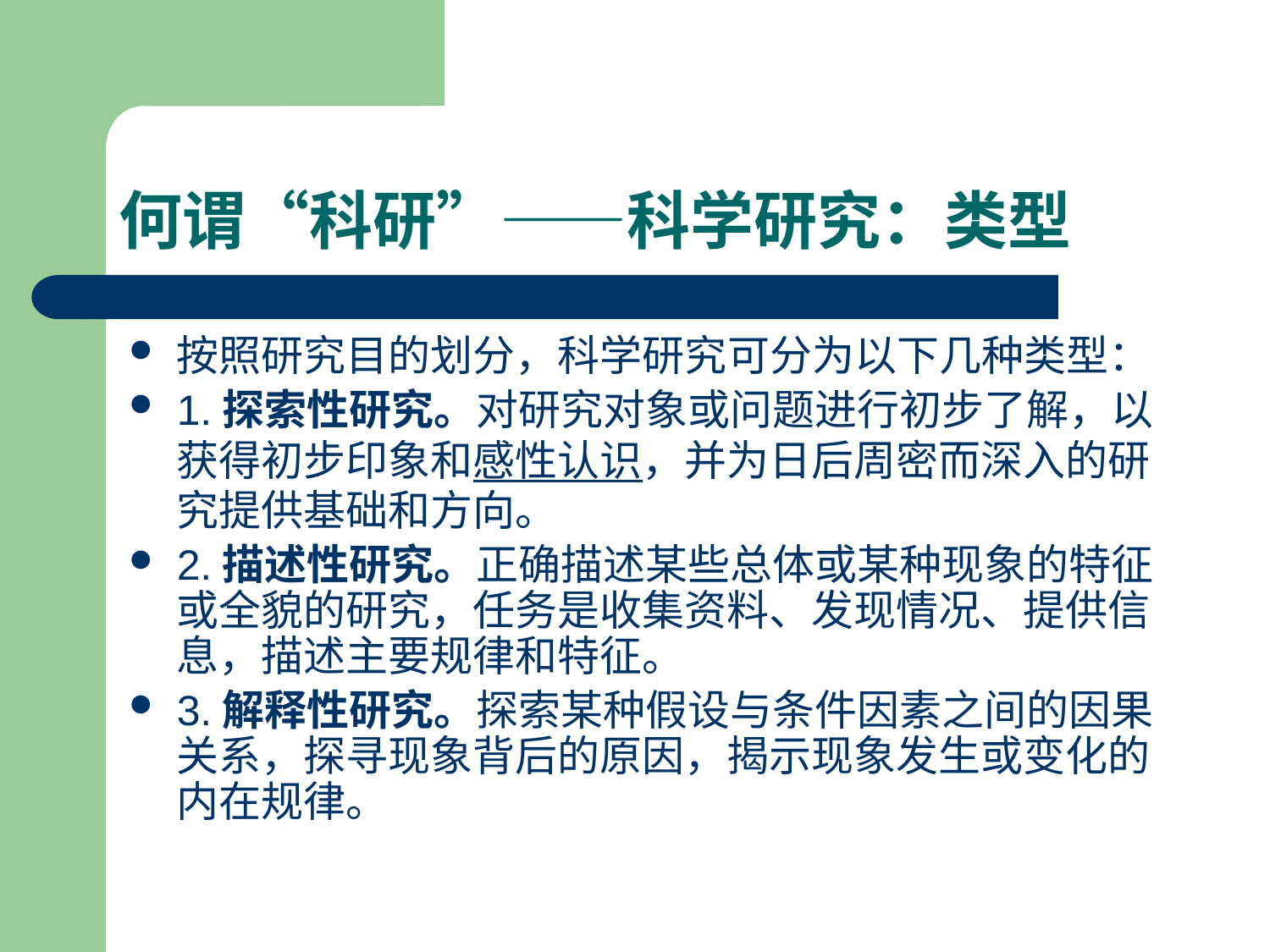

# 何谓“科研”——科学研究：类型
按照研究目的划分，科学研究可分为以下几种类型：
1.探索性研究。对研究对象或问题进行初步了解，以获得初步印象和感性认识，并为日后周密而深入的研究提供基础和方向。
2.描述性研究。正确描述某些总体或某种现象的特征或全貌的研究，任务是收集资料、发现情况、提供信息，描述主要规律和特征。
3.解释性研究。探索某种假设与条件因素之间的因果关系，探寻现象背后的原因，揭示现象发生或变化的内在规律。